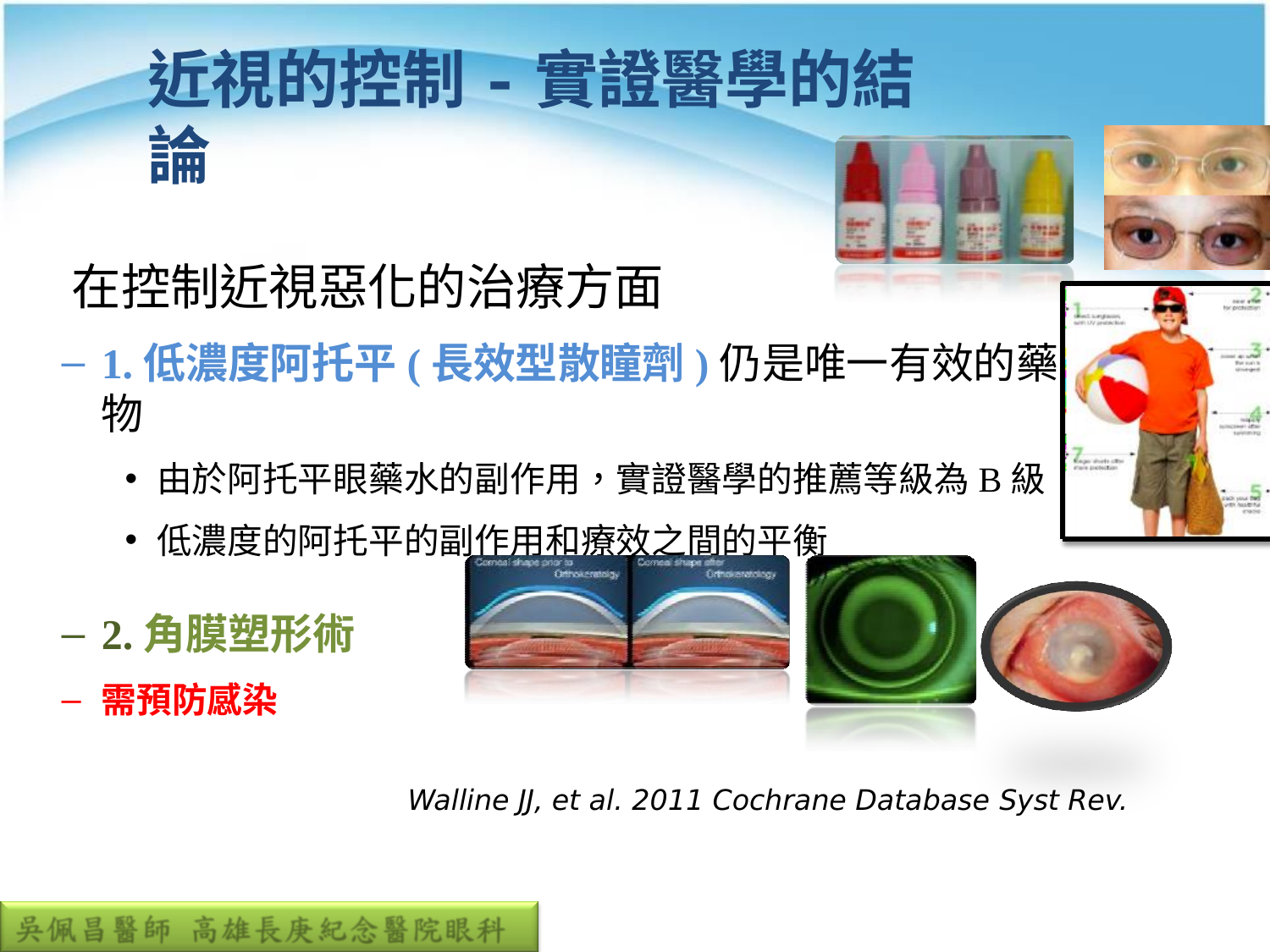

# 近視的控制-實證醫學的結論

在控制近視惡化的治療方面
1.低濃度阿托平(長效型散瞳劑)仍是唯一有效的藥物
由於阿托平眼藥水的副作用，實證醫學的推薦等級為B級
低濃度的阿托平的副作用和療效之間的平衡

2.角膜塑形術
需預防感染

Walline JJ, et al. 2011 Cochrane Database Syst Rev.